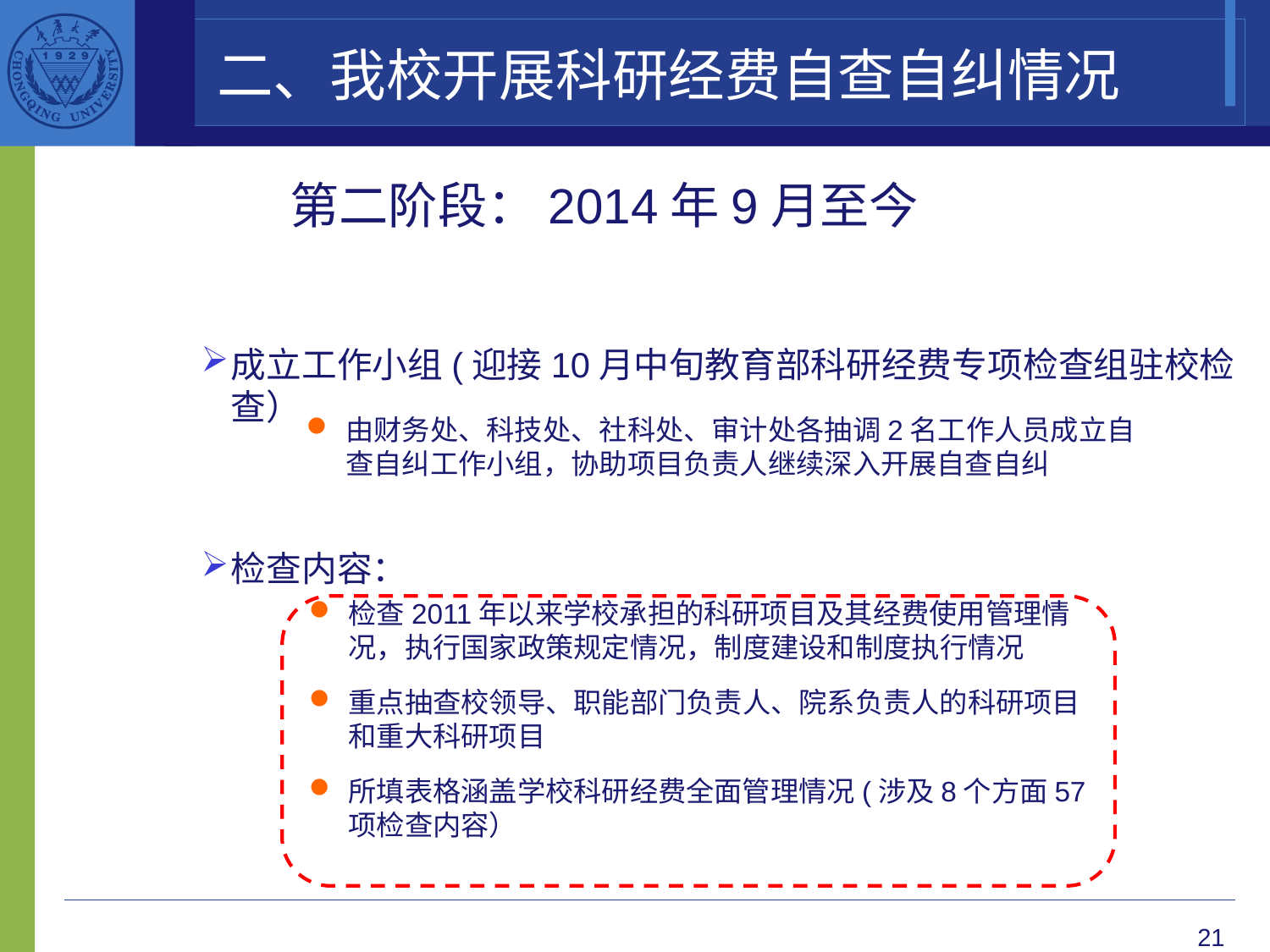

二、我校开展科研经费自查自纠情况
第二阶段：2014年9月至今
成立工作小组(迎接10月中旬教育部科研经费专项检查组驻校检查）
由财务处、科技处、社科处、审计处各抽调2名工作人员成立自查自纠工作小组，协助项目负责人继续深入开展自查自纠
检查内容：
检查2011年以来学校承担的科研项目及其经费使用管理情况，执行国家政策规定情况，制度建设和制度执行情况
重点抽查校领导、职能部门负责人、院系负责人的科研项目和重大科研项目
所填表格涵盖学校科研经费全面管理情况(涉及8个方面57项检查内容）

21